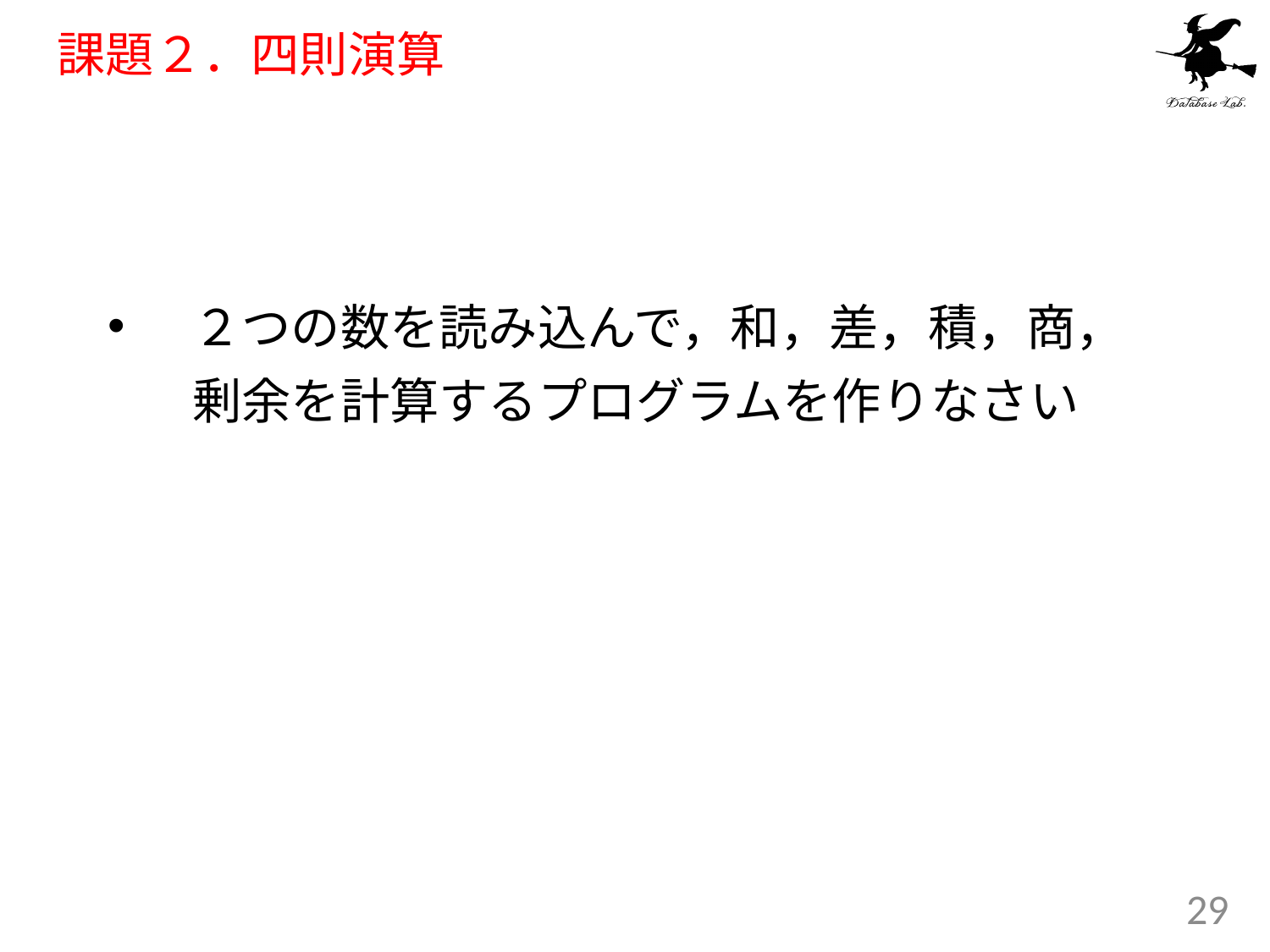

# 課題２．四則演算
２つの数を読み込んで，和，差，積，商，剰余を計算するプログラムを作りなさい
29